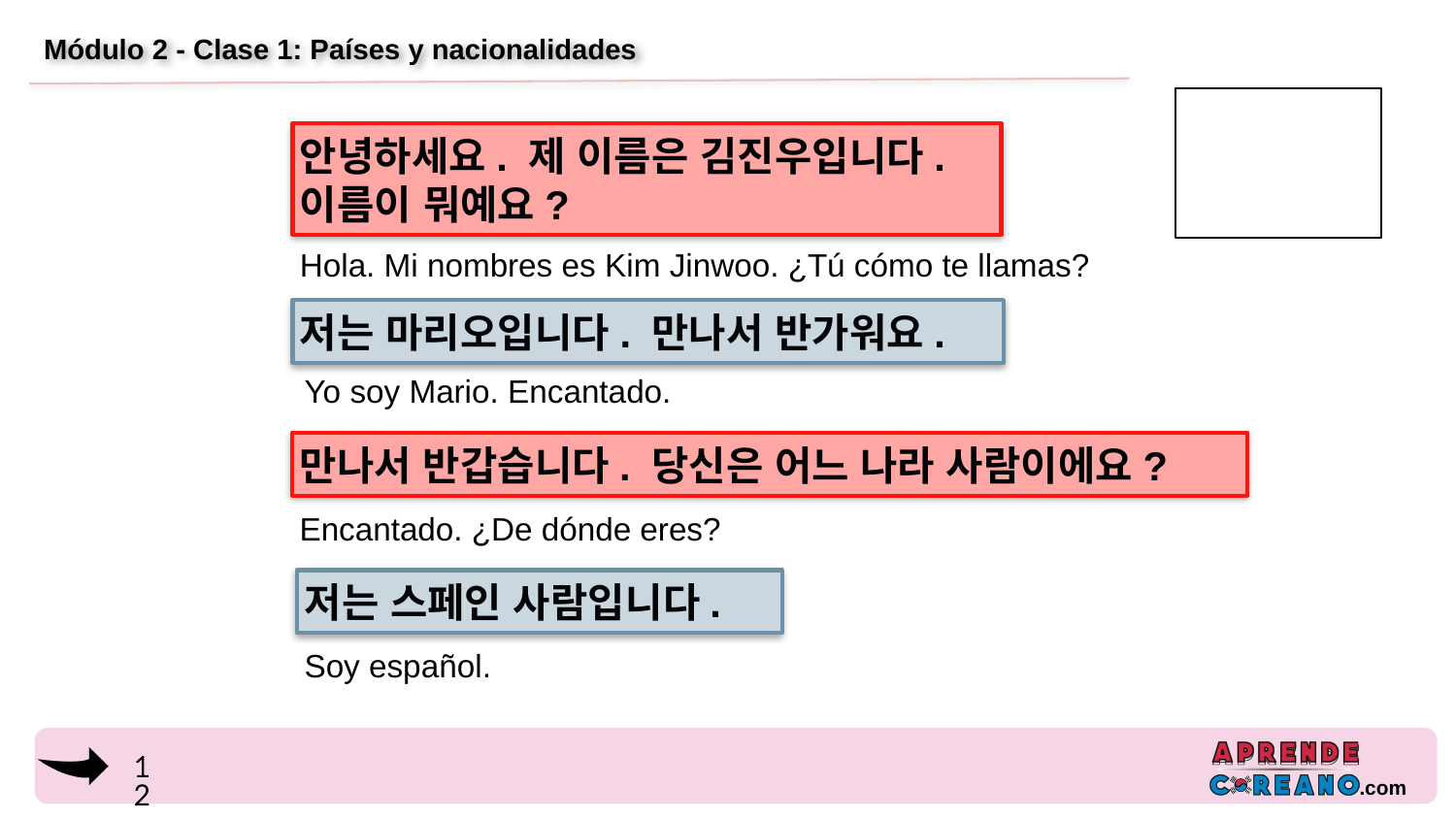

# Módulo 2 - Clase 1: Países y nacionalidades
안녕하세요. 제 이름은 김진우입니다.
이름이 뭐예요?
Hola. Mi nombres es Kim Jinwoo. ¿Tú cómo te llamas?
저는 마리오입니다. 만나서 반가워요.
Yo soy Mario. Encantado.
만나서 반갑습니다. 당신은 어느 나라 사람이에요?
Encantado. ¿De dónde eres?
저는 스페인 사람입니다.
Soy español.
12